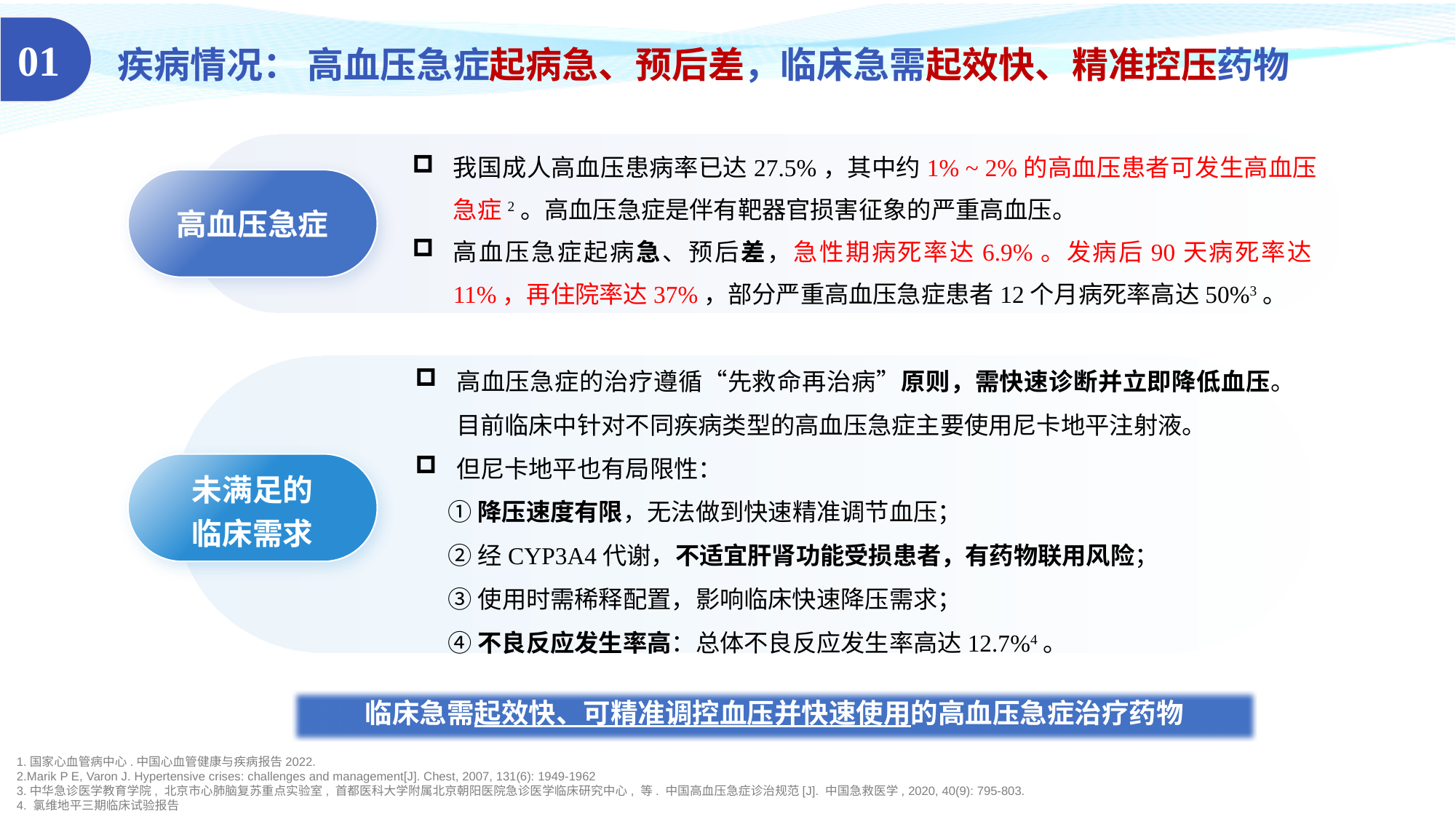

01
疾病情况： 高血压急症起病急、预后差，临床急需起效快、精准控压药物
我国成人高血压患病率已达27.5%，其中约1% ~ 2%的高血压患者可发生高血压急症2。高血压急症是伴有靶器官损害征象的严重高血压。
高血压急症起病急、预后差，急性期病死率达6.9%。发病后90天病死率达11%，再住院率达37%，部分严重高血压急症患者12个月病死率高达50%3。
高血压急症
高血压急症的治疗遵循“先救命再治病”原则，需快速诊断并立即降低血压。目前临床中针对不同疾病类型的高血压急症主要使用尼卡地平注射液。
但尼卡地平也有局限性：
      ①降压速度有限，无法做到快速精准调节血压；
      ②经CYP3A4代谢，不适宜肝肾功能受损患者，有药物联用风险；
      ③使用时需稀释配置，影响临床快速降压需求；
      ④不良反应发生率高：总体不良反应发生率高达12.7%4。
未满足的
临床需求
临床急需起效快、可精准调控血压并快速使用的高血压急症治疗药物

1.国家心血管病中心.中国心血管健康与疾病报告2022.
2.Marik P E, Varon J. Hypertensive crises: challenges and management[J]. Chest, 2007, 131(6): 1949-1962
3.中华急诊医学教育学院, 北京市心肺脑复苏重点实验室, 首都医科大学附属北京朝阳医院急诊医学临床研究中心, 等. 中国高血压急症诊治规范[J]. 中国急救医学, 2020, 40(9): 795-803.
4. 氯维地平三期临床试验报告